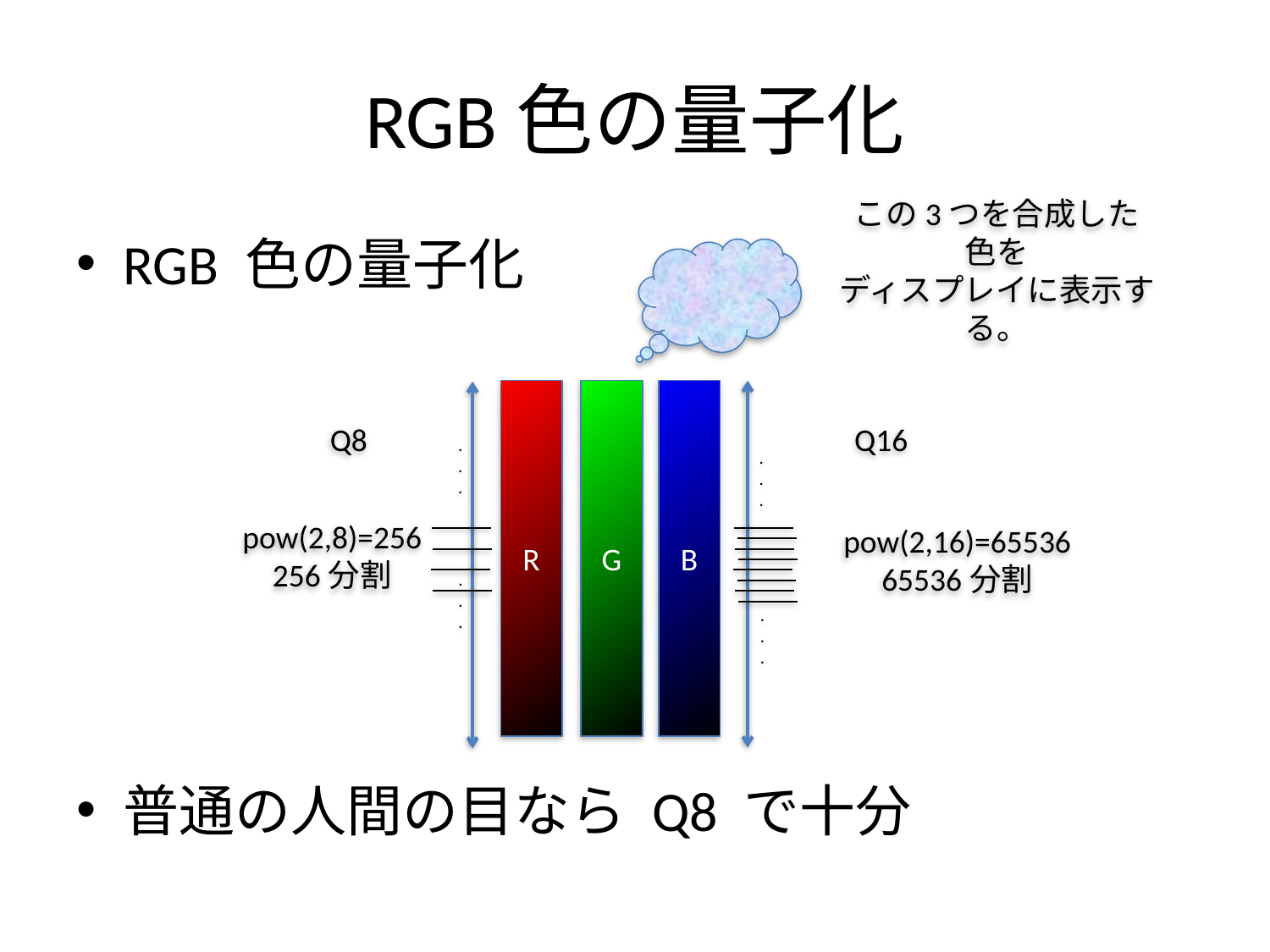

# RGB色の量子化
RGB 色の量子化

普通の人間の目なら Q8 で十分
この3つを合成した色を
ディスプレイに表示する。

R
G
B
Q8
Q16
.
.
.

.
.
.

pow(2,8)=256
256分割
pow(2,16)=65536
65536分割
.
.
.

.
.
.